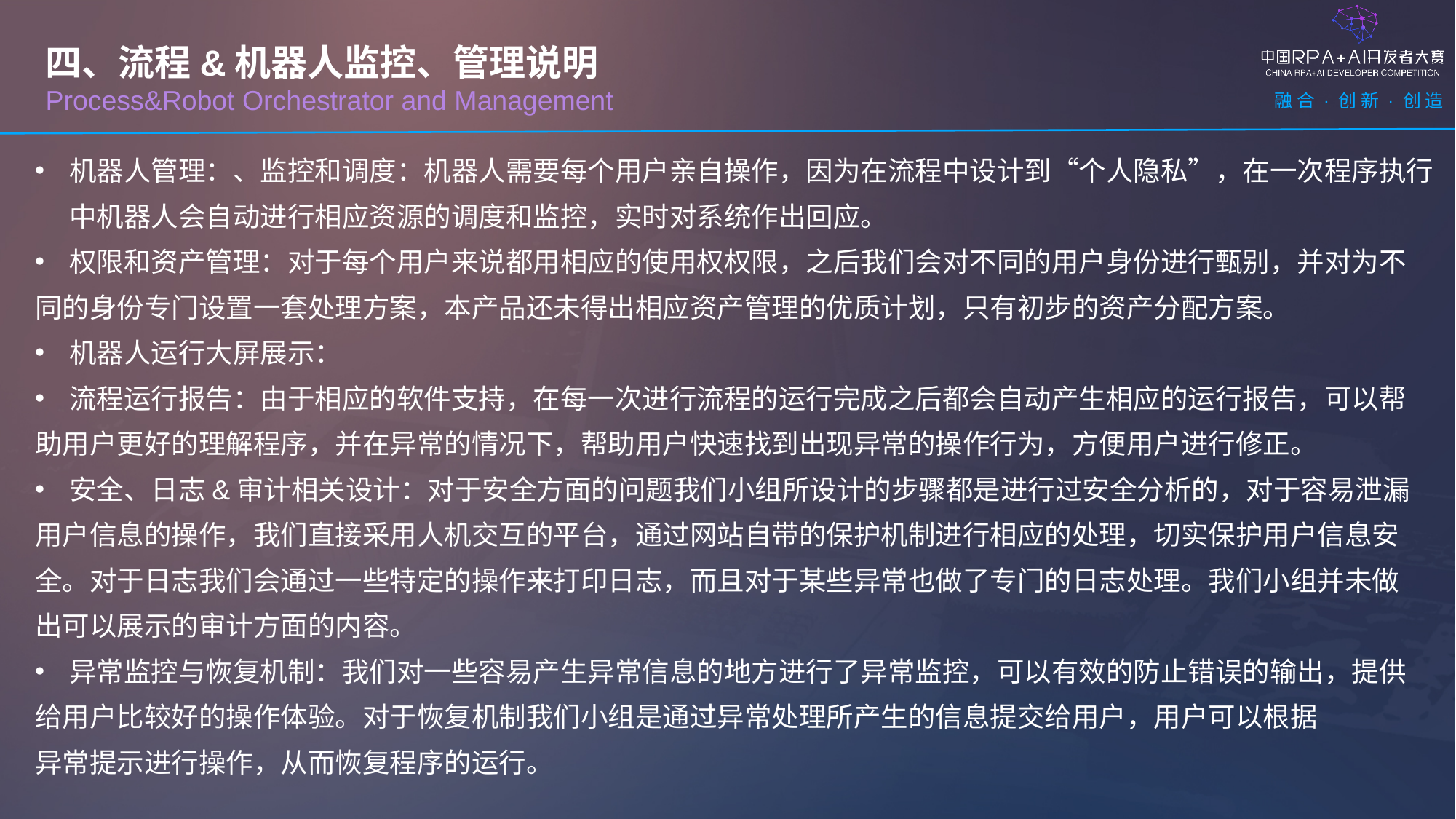

四、流程&机器人监控、管理说明
Process&Robot Orchestrator and Management
机器人管理：、监控和调度：机器人需要每个用户亲自操作，因为在流程中设计到“个人隐私”，在一次程序执行中机器人会自动进行相应资源的调度和监控，实时对系统作出回应。
权限和资产管理：对于每个用户来说都用相应的使用权权限，之后我们会对不同的用户身份进行甄别，并对为不
同的身份专门设置一套处理方案，本产品还未得出相应资产管理的优质计划，只有初步的资产分配方案。
机器人运行大屏展示：
流程运行报告：由于相应的软件支持，在每一次进行流程的运行完成之后都会自动产生相应的运行报告，可以帮
助用户更好的理解程序，并在异常的情况下，帮助用户快速找到出现异常的操作行为，方便用户进行修正。
安全、日志&审计相关设计：对于安全方面的问题我们小组所设计的步骤都是进行过安全分析的，对于容易泄漏
用户信息的操作，我们直接采用人机交互的平台，通过网站自带的保护机制进行相应的处理，切实保护用户信息安
全。对于日志我们会通过一些特定的操作来打印日志，而且对于某些异常也做了专门的日志处理。我们小组并未做
出可以展示的审计方面的内容。
异常监控与恢复机制：我们对一些容易产生异常信息的地方进行了异常监控，可以有效的防止错误的输出，提供
给用户比较好的操作体验。对于恢复机制我们小组是通过异常处理所产生的信息提交给用户，用户可以根据
异常提示进行操作，从而恢复程序的运行。